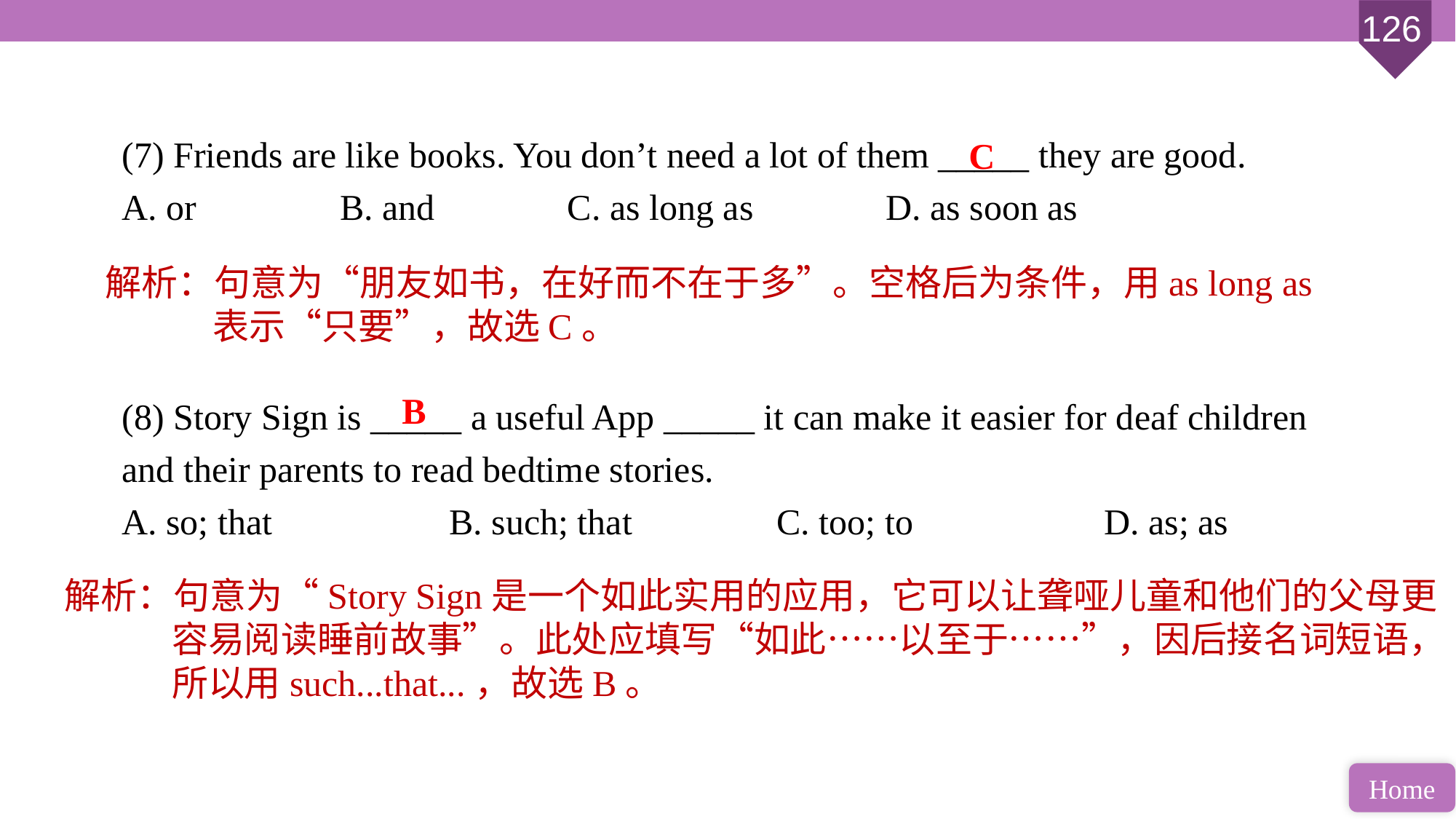

(7) Friends are like books. You don’t need a lot of them _____ they are good.
A. or 		B. and		 C. as long as 		D. as soon as

(8) Story Sign is _____ a useful App _____ it can make it easier for deaf children and their parents to read bedtime stories.
A. so; that 		B. such; that 		C. too; to 		D. as; as
C
解析：句意为“朋友如书，在好而不在于多”。空格后为条件，用as long as表示“只要”，故选C。
B
解析：句意为“Story Sign是一个如此实用的应用，它可以让聋哑儿童和他们的父母更容易阅读睡前故事”。此处应填写“如此……以至于……”，因后接名词短语，所以用such...that...，故选B。